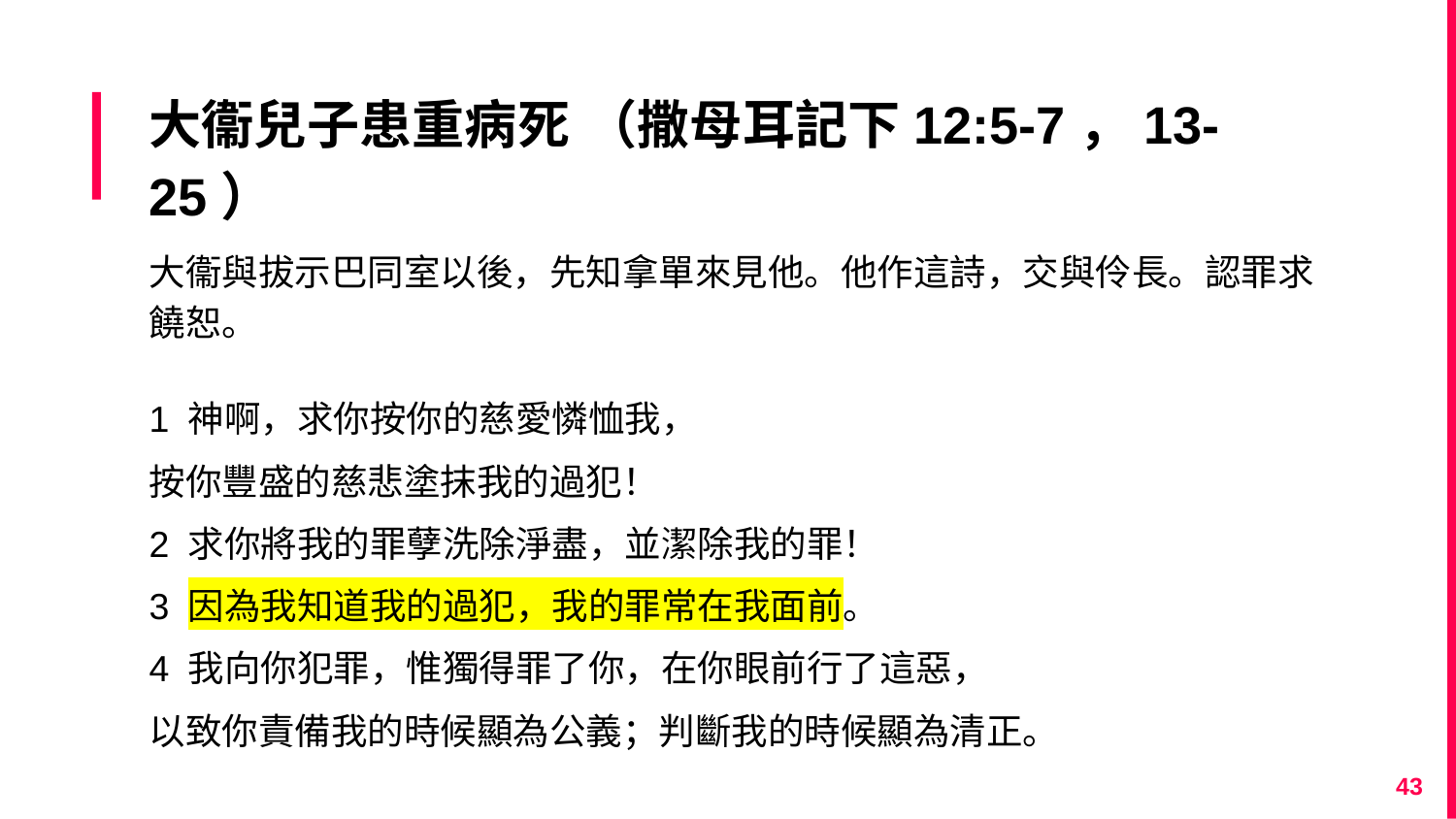

# 大衞兒子患重病死 （撒母耳記下12:5-7，13-25）
大衞與拔示巴同室以後，先知拿單來見他。他作這詩，交與伶長。認罪求饒恕。

1 神啊，求你按你的慈愛憐恤我，
按你豐盛的慈悲塗抹我的過犯！
2 求你將我的罪孽洗除淨盡，並潔除我的罪！
3 因為我知道我的過犯，我的罪常在我面前。
4 我向你犯罪，惟獨得罪了你，在你眼前行了這惡，
以致你責備我的時候顯為公義；判斷我的時候顯為清正。

43